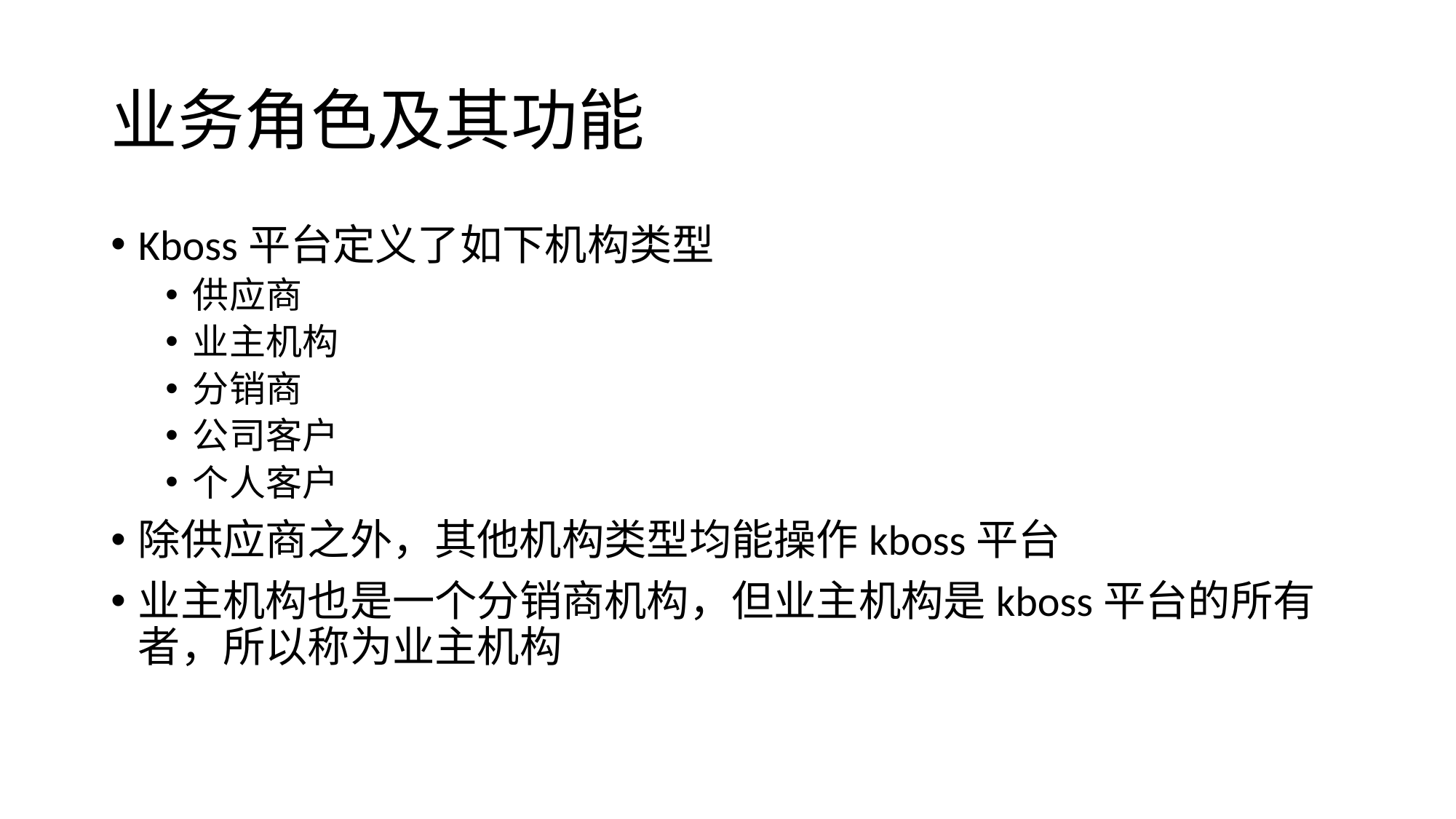

# 业务角色及其功能
Kboss平台定义了如下机构类型
供应商
业主机构
分销商
公司客户
个人客户
除供应商之外，其他机构类型均能操作kboss平台
业主机构也是一个分销商机构，但业主机构是kboss平台的所有者，所以称为业主机构